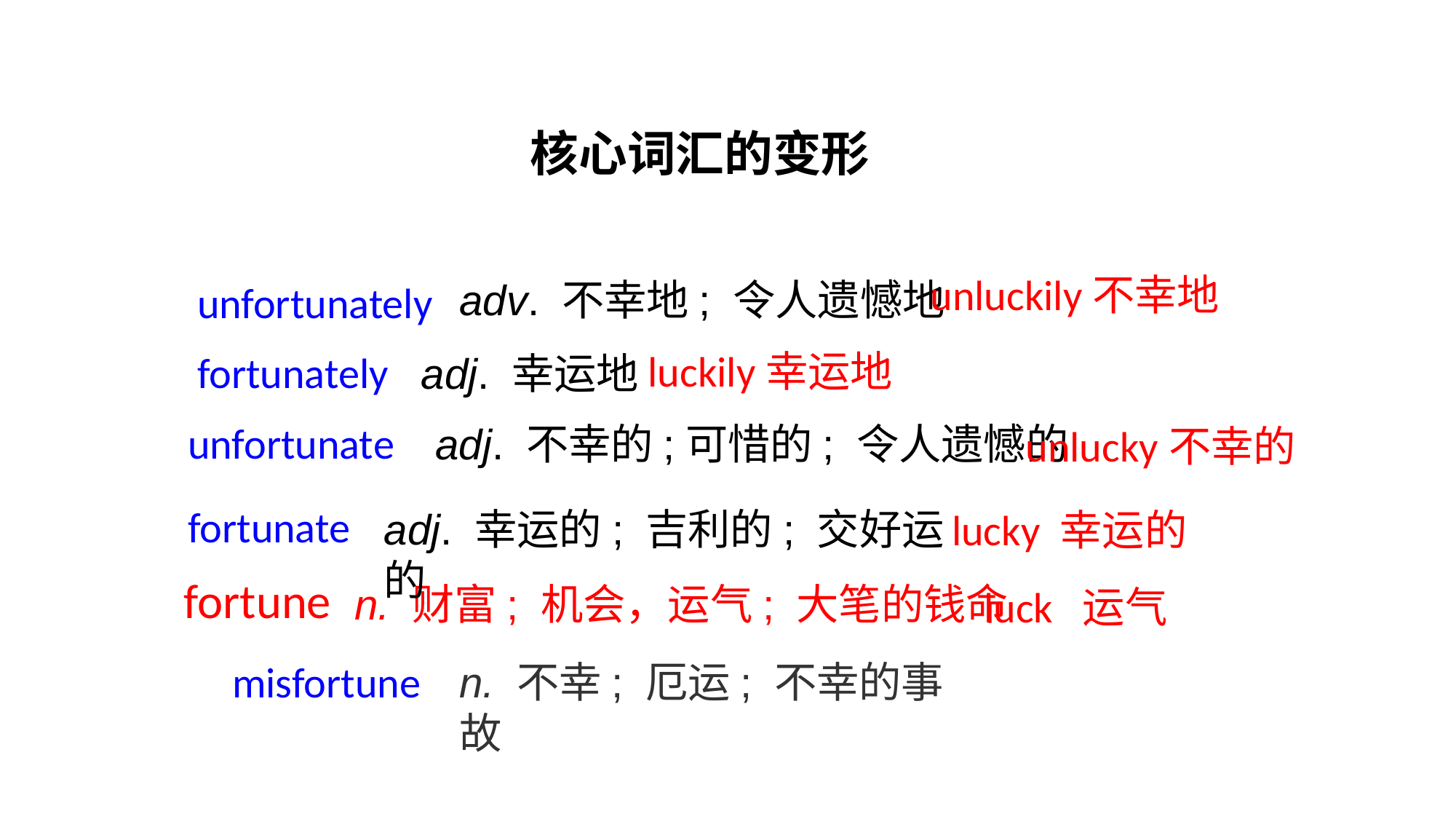

核心词汇的变形
unluckily不幸地
adv. 不幸地; 令人遗憾地
unfortunately
luckily幸运地
fortunately
adj. 幸运地
unfortunate
adj. 不幸的;可惜的; 令人遗憾的
unlucky不幸的
fortunate
adj. 幸运的; 吉利的; 交好运的
lucky 幸运的
fortune
n. 财富; 机会，运气; 大笔的钱命
luck  运气
misfortune
n. 不幸; 厄运; 不幸的事故